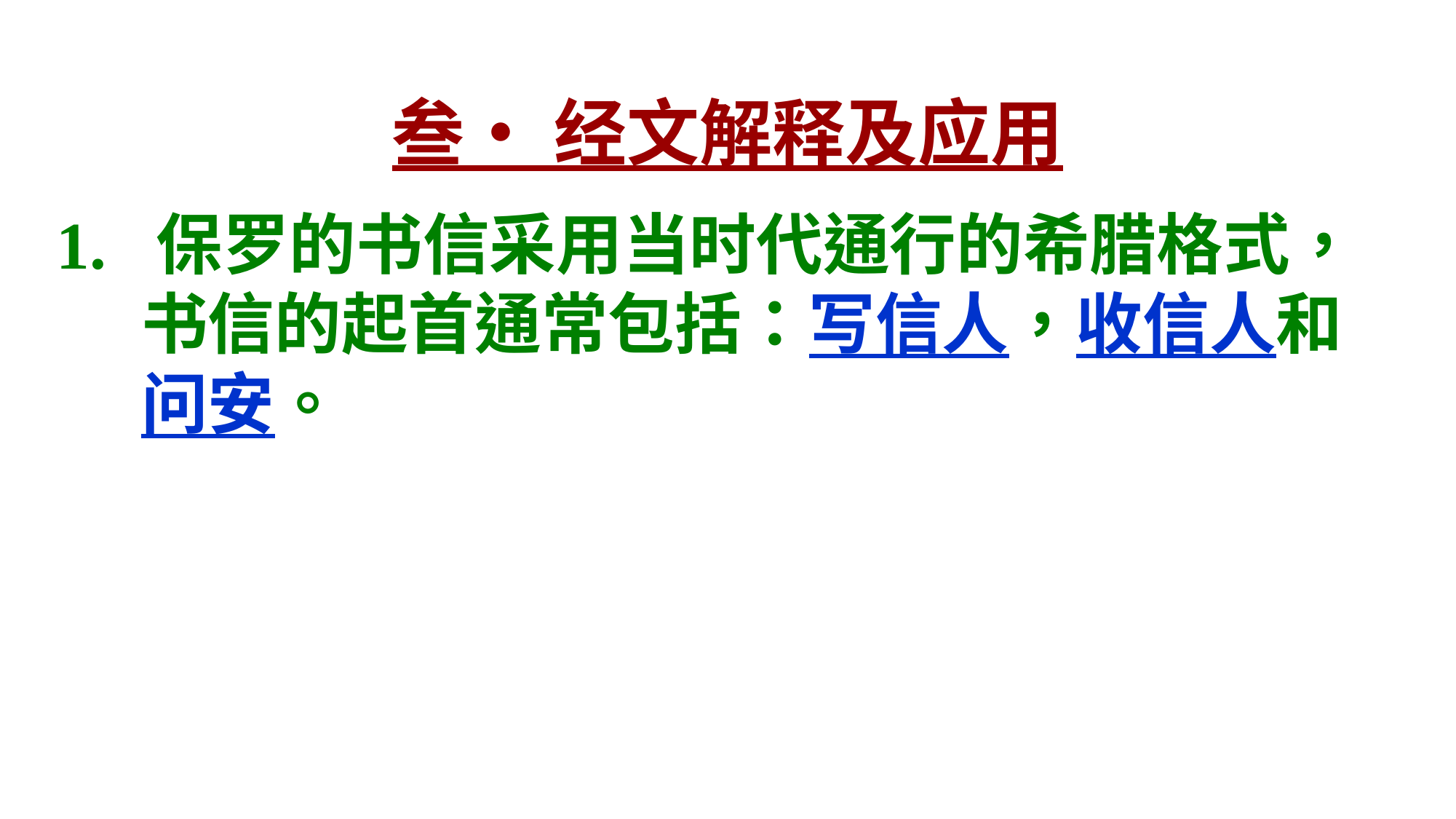

叁‧ 经文解释及应用
1.  保罗的书信采用当时代通行的希腊格式，书信的起首通常包括：写信人，收信人和问安。